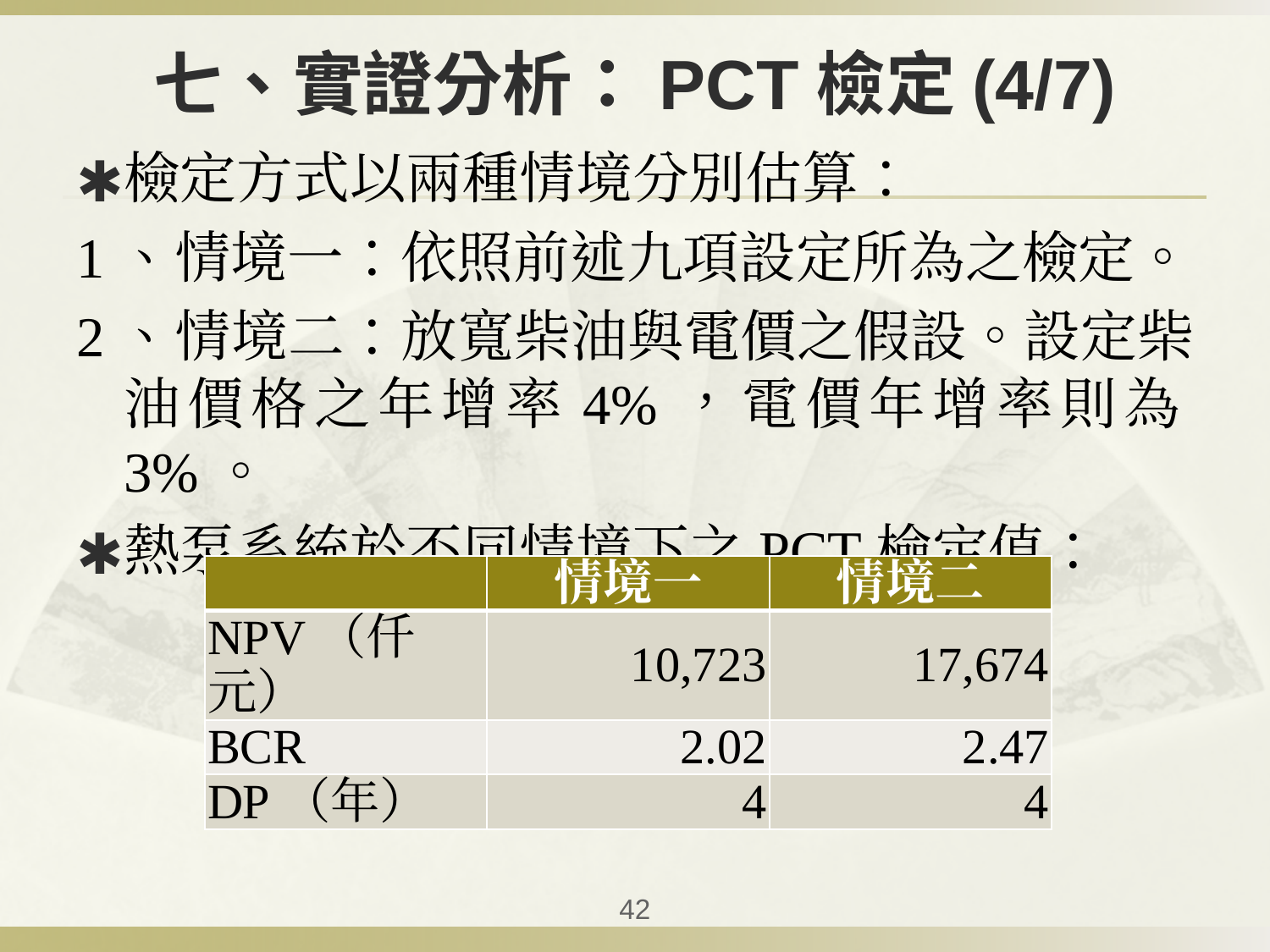

# 七、實證分析：PCT檢定(4/7)
檢定方式以兩種情境分別估算：
1、情境一：依照前述九項設定所為之檢定。
2、情境二：放寬柴油與電價之假設。設定柴油價格之年增率4%，電價年增率則為3%。
熱泵系統於不同情境下之PCT檢定值：

|  | 情境一 | 情境二 |
| --- | --- | --- |
| NPV（仟元） | 10,723 | 17,674 |
| BCR | 2.02 | 2.47 |
| DP（年） | 4 | 4 |
42